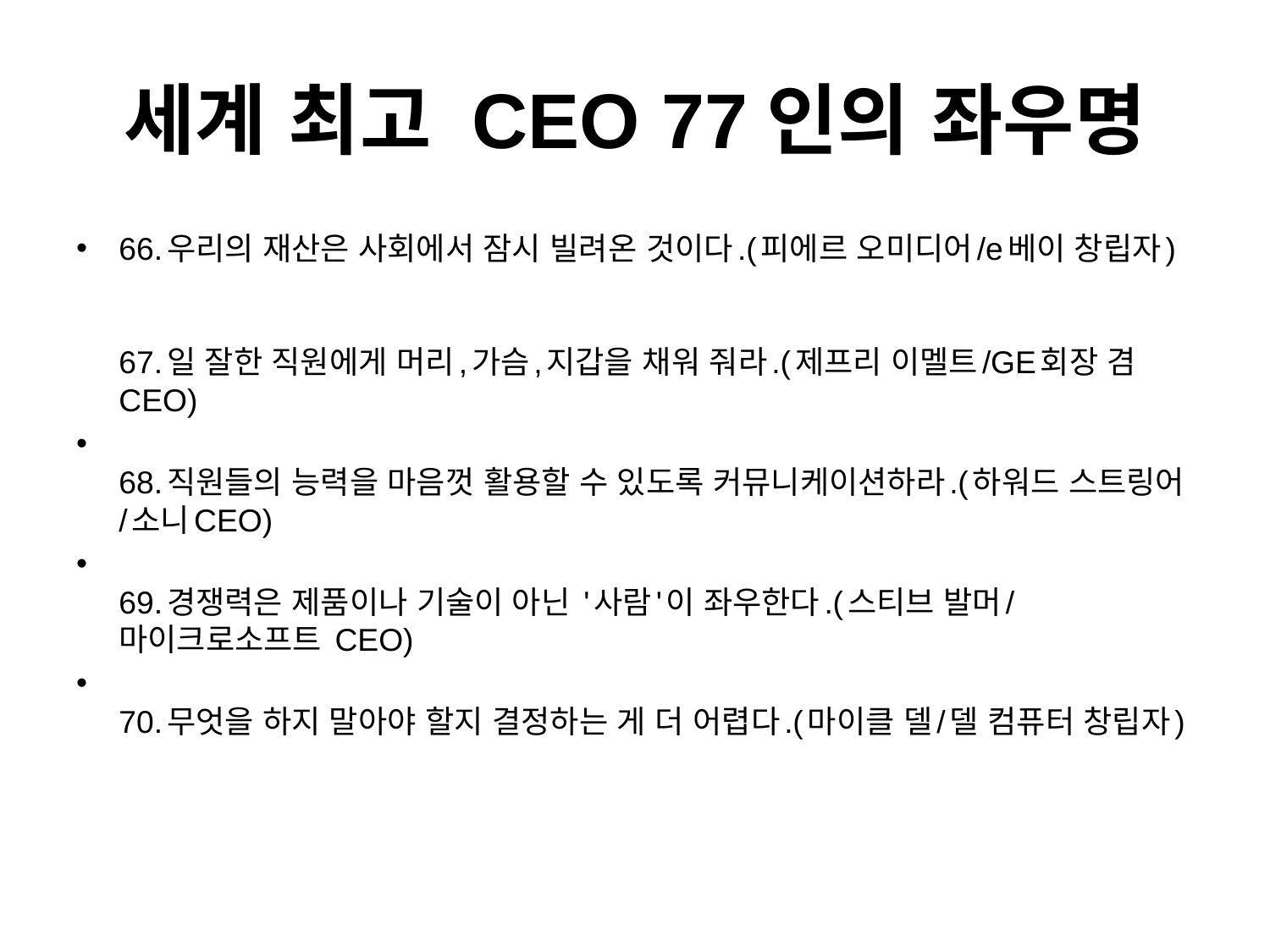

# 세계 최고 CEO 77인의 좌우명
66.우리의 재산은 사회에서 잠시 빌려온 것이다.(피에르 오미디어/e베이 창립자)
67.일 잘한 직원에게 머리,가슴,지갑을 채워 줘라.(제프리 이멜트/GE회장 겸 CEO)
68.직원들의 능력을 마음껏 활용할 수 있도록 커뮤니케이션하라.(하워드 스트링어/소니CEO)
69.경쟁력은 제품이나 기술이 아닌 '사람'이 좌우한다.(스티브 발머/마이크로소프트 CEO)
70.무엇을 하지 말아야 할지 결정하는 게 더 어렵다.(마이클 델/델 컴퓨터 창립자)